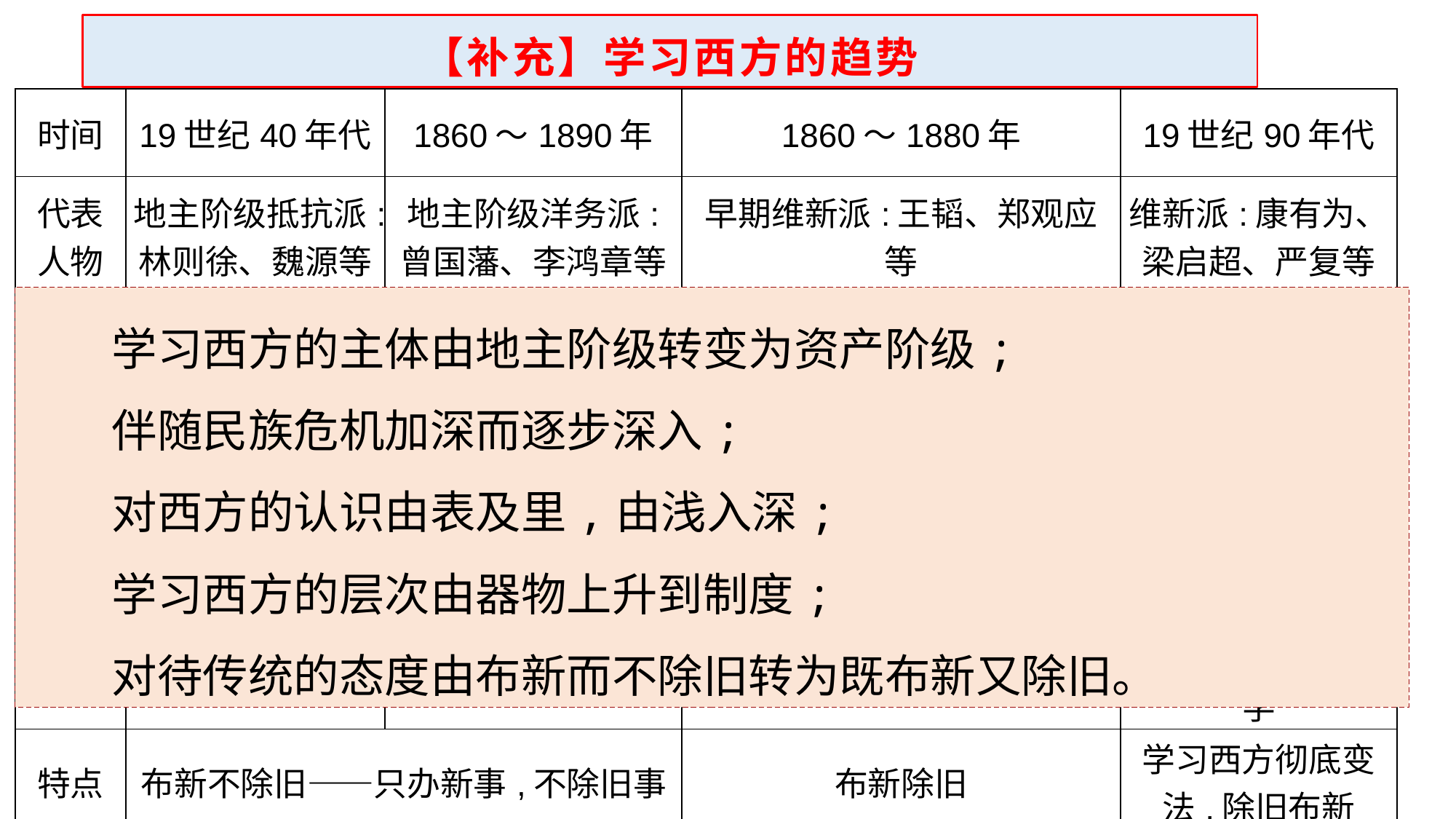

【补充】学习西方的趋势
| 时间 | 19世纪40年代 | 1860～1890年 | 1860～1880年 | 19世纪90年代 |
| --- | --- | --- | --- | --- |
| 代表人物 | 地主阶级抵抗派:林则徐、魏源等 | 地主阶级洋务派: 曾国藩、李鸿章等 | 早期维新派:王韬、郑观应等 | 维新派:康有为、梁启超、严复等 |
| 面临环境 | 外夷入侵 (鸦片战争) | 内忧外患(第二次鸦片战争) | 洋务运动展开;中国资本主义产生;外国资本主义侵略加深;西方资本主义思想传入 | 民族危机空前加深(甲午中日战争) |
| 主张 | 师夷长技以制夷 | 中体西用,师夷长技以自强 | 早期维新思想 | 康梁维新思想 |
| 西学内涵 | 军事科技为主(应用科学) | 军事技术背后的自然科学为主 | 教育政治体制(社会科学)为主 | 涉及以政治变革为核心的社会科学 |
| 特点 | 布新不除旧——只办新事,不除旧事 |  | 布新除旧 | 学习西方彻底变法,除旧布新 |
学习西方的主体由地主阶级转变为资产阶级;
伴随民族危机加深而逐步深入;
对西方的认识由表及里,由浅入深;
学习西方的层次由器物上升到制度;
对待传统的态度由布新而不除旧转为既布新又除旧。